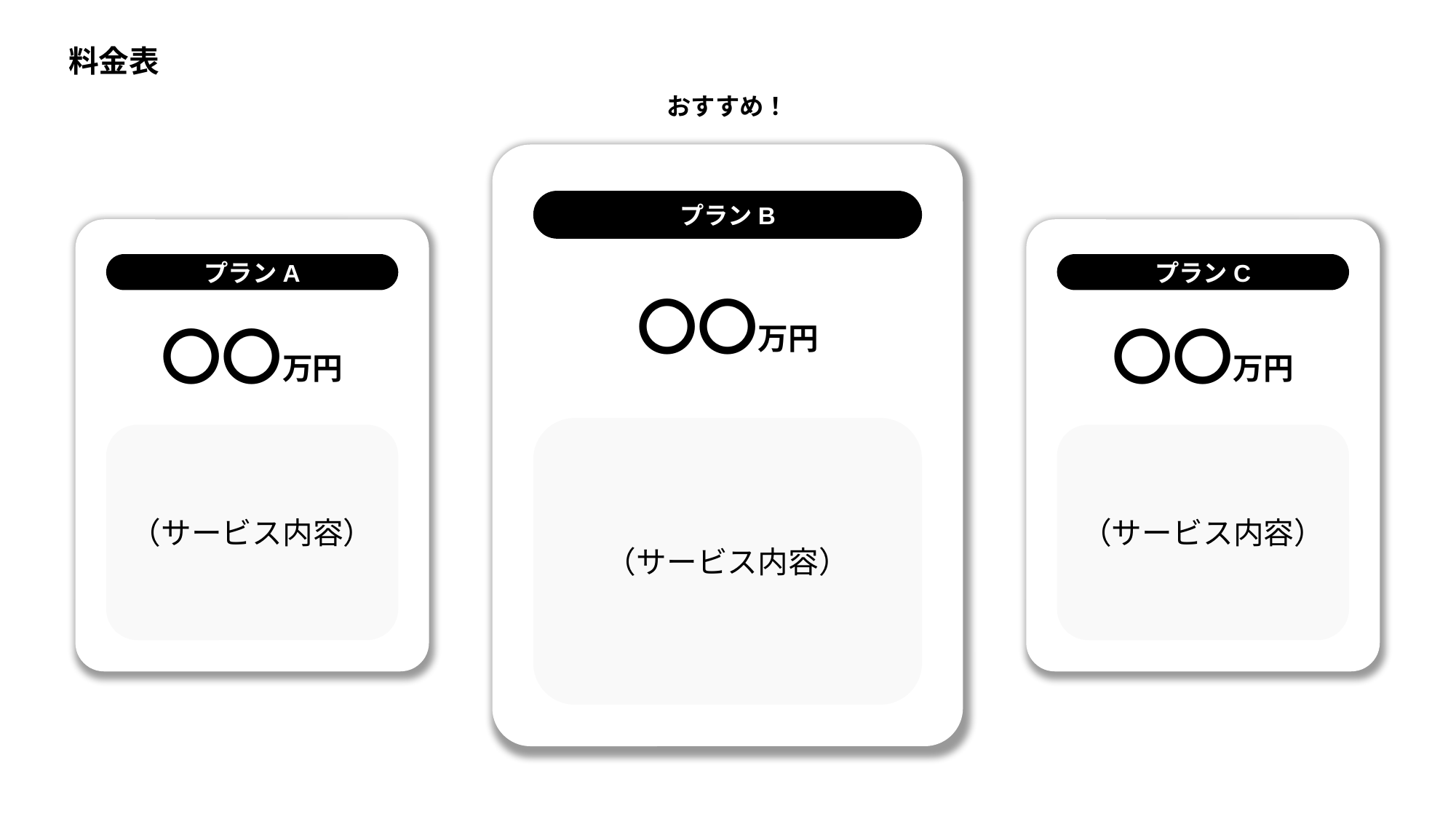

料金表
おすすめ！

プランB
〇〇万円
（サービス内容）

プランA
〇〇万円
（サービス内容）

プランC
〇〇万円
（サービス内容）